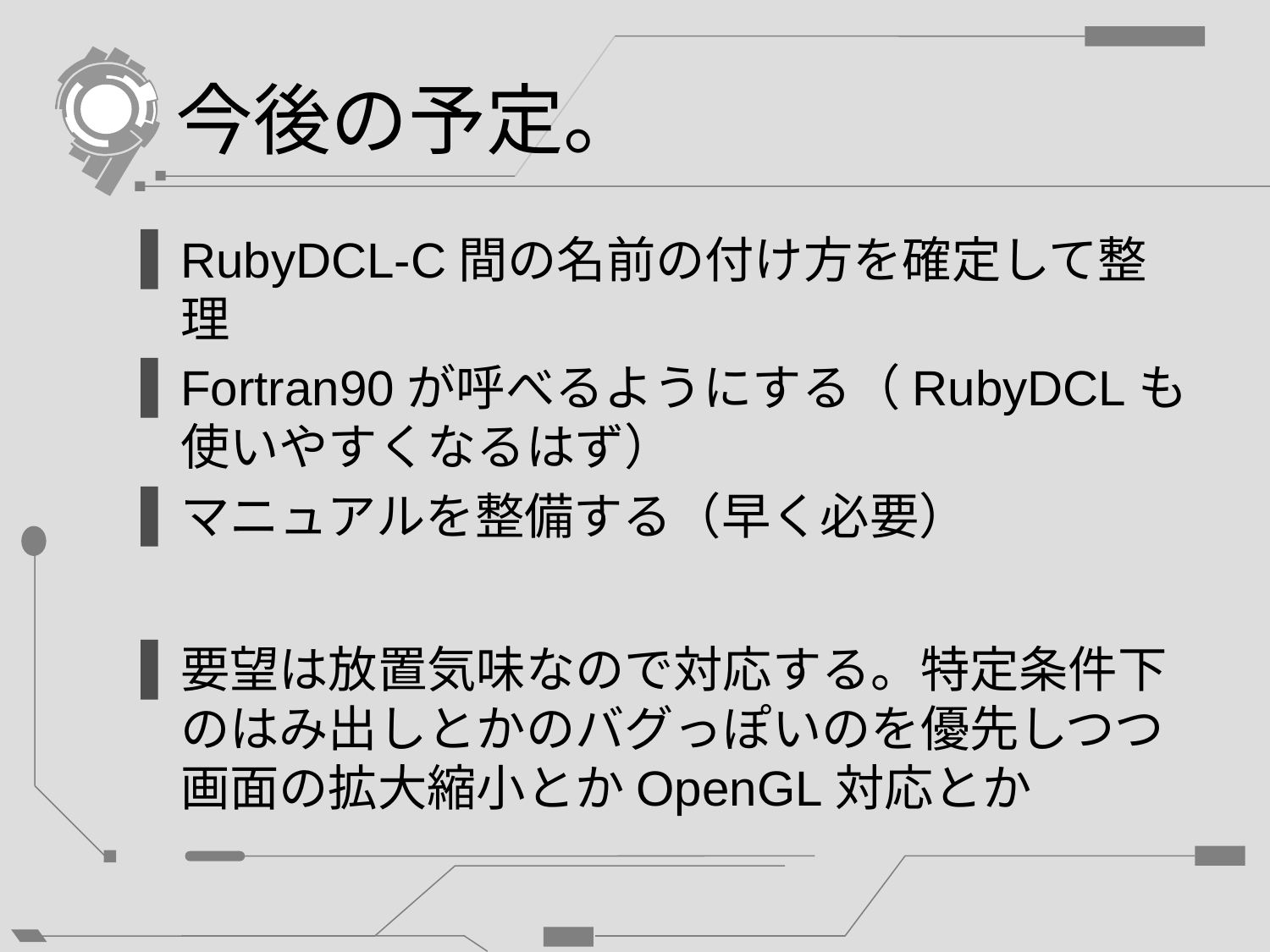

# 今後の予定。
RubyDCL-C間の名前の付け方を確定して整理
Fortran90が呼べるようにする（RubyDCLも使いやすくなるはず）
マニュアルを整備する（早く必要）

要望は放置気味なので対応する。特定条件下のはみ出しとかのバグっぽいのを優先しつつ画面の拡大縮小とかOpenGL対応とか